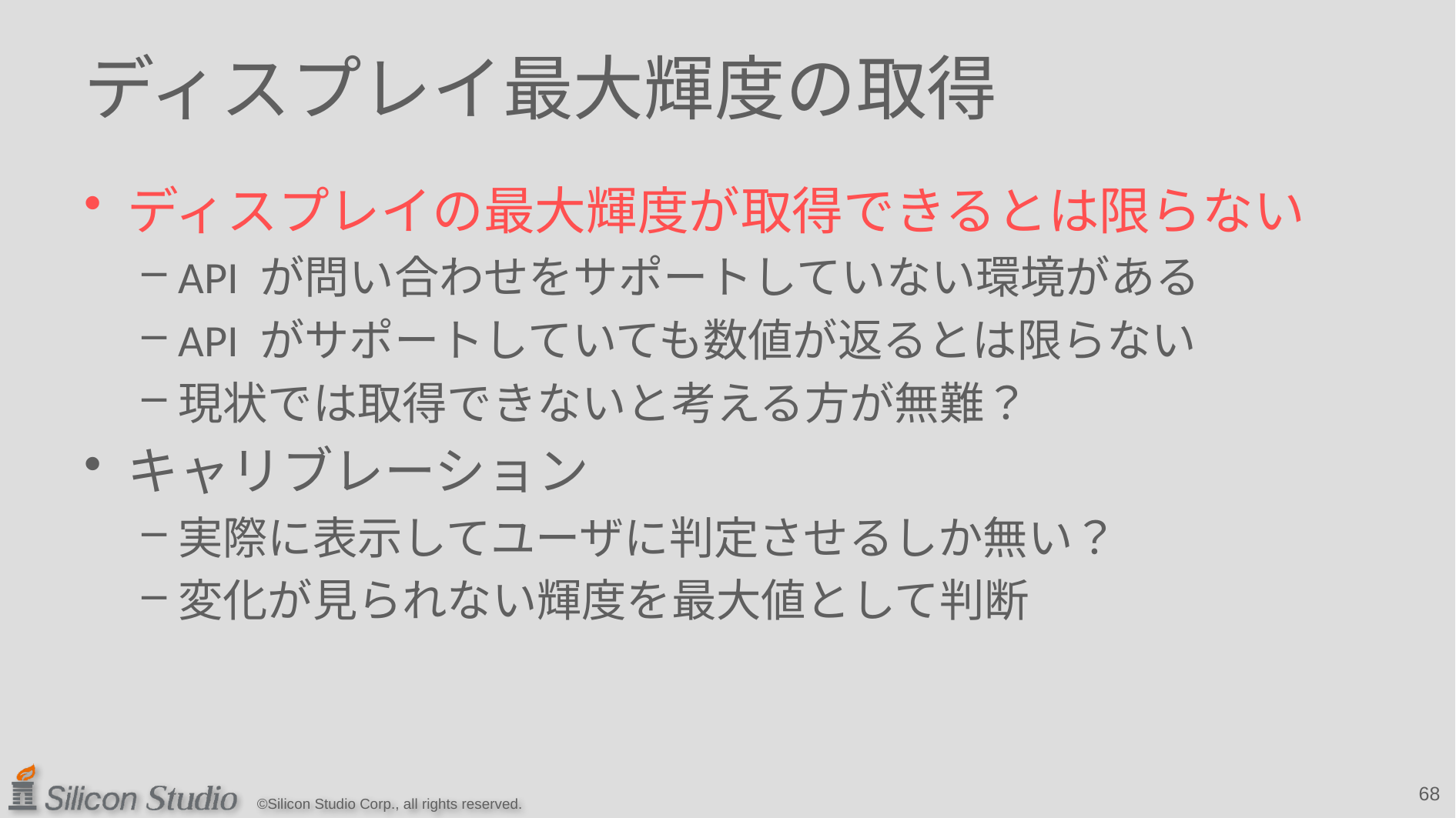

# ディスプレイ最大輝度の取得
ディスプレイの最大輝度が取得できるとは限らない
API が問い合わせをサポートしていない環境がある
API がサポートしていても数値が返るとは限らない
現状では取得できないと考える方が無難？
キャリブレーション
実際に表示してユーザに判定させるしか無い？
変化が見られない輝度を最大値として判断
68